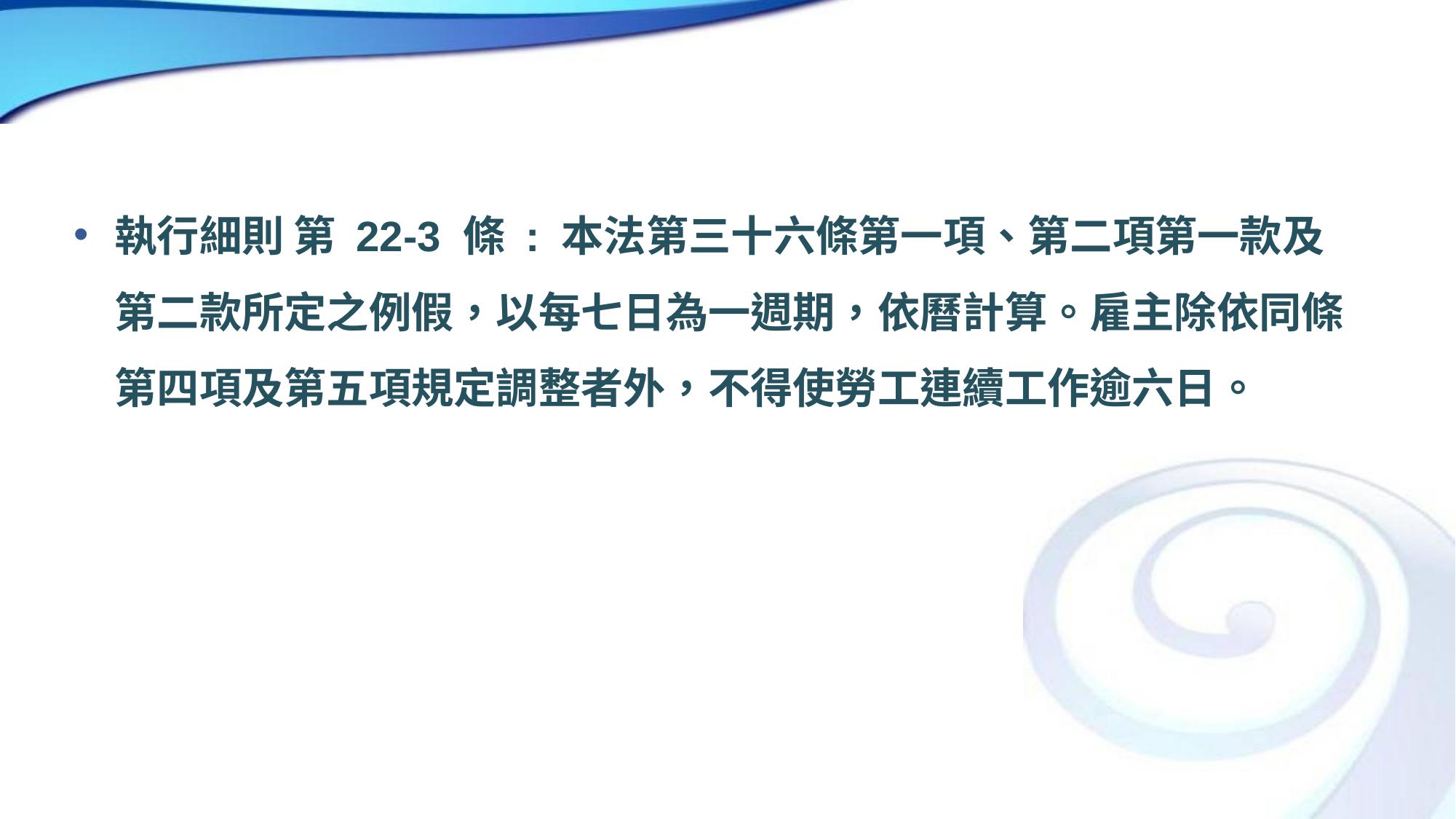

#
執行細則 第 22-3 條 : 本法第三十六條第一項、第二項第一款及第二款所定之例假，以每七日為一週期，依曆計算。雇主除依同條第四項及第五項規定調整者外，不得使勞工連續工作逾六日。